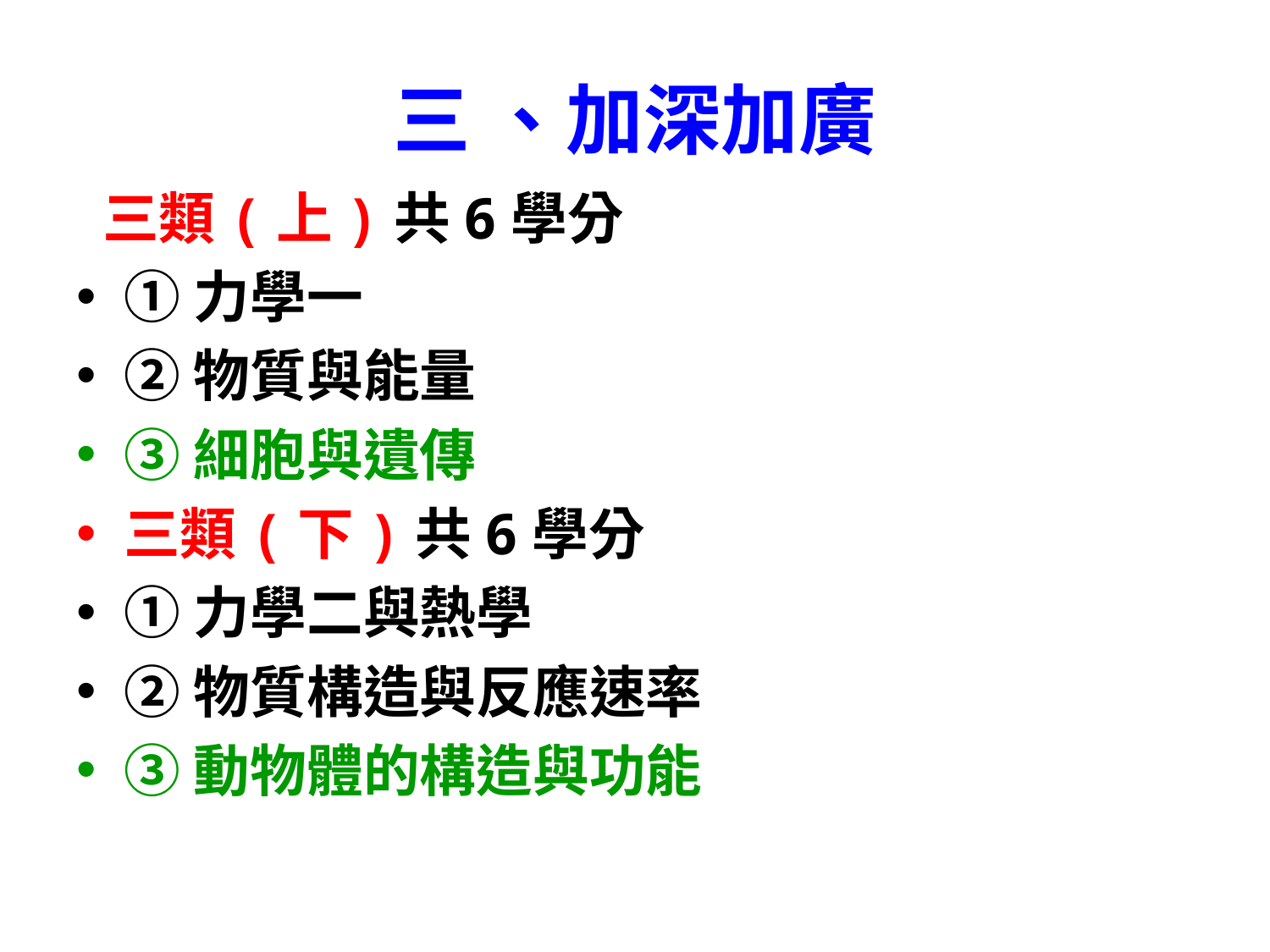

# 三 、加深加廣
 三類(上)共6學分
①力學一
②物質與能量
③細胞與遺傳
三類(下)共6學分
①力學二與熱學
②物質構造與反應速率
③動物體的構造與功能